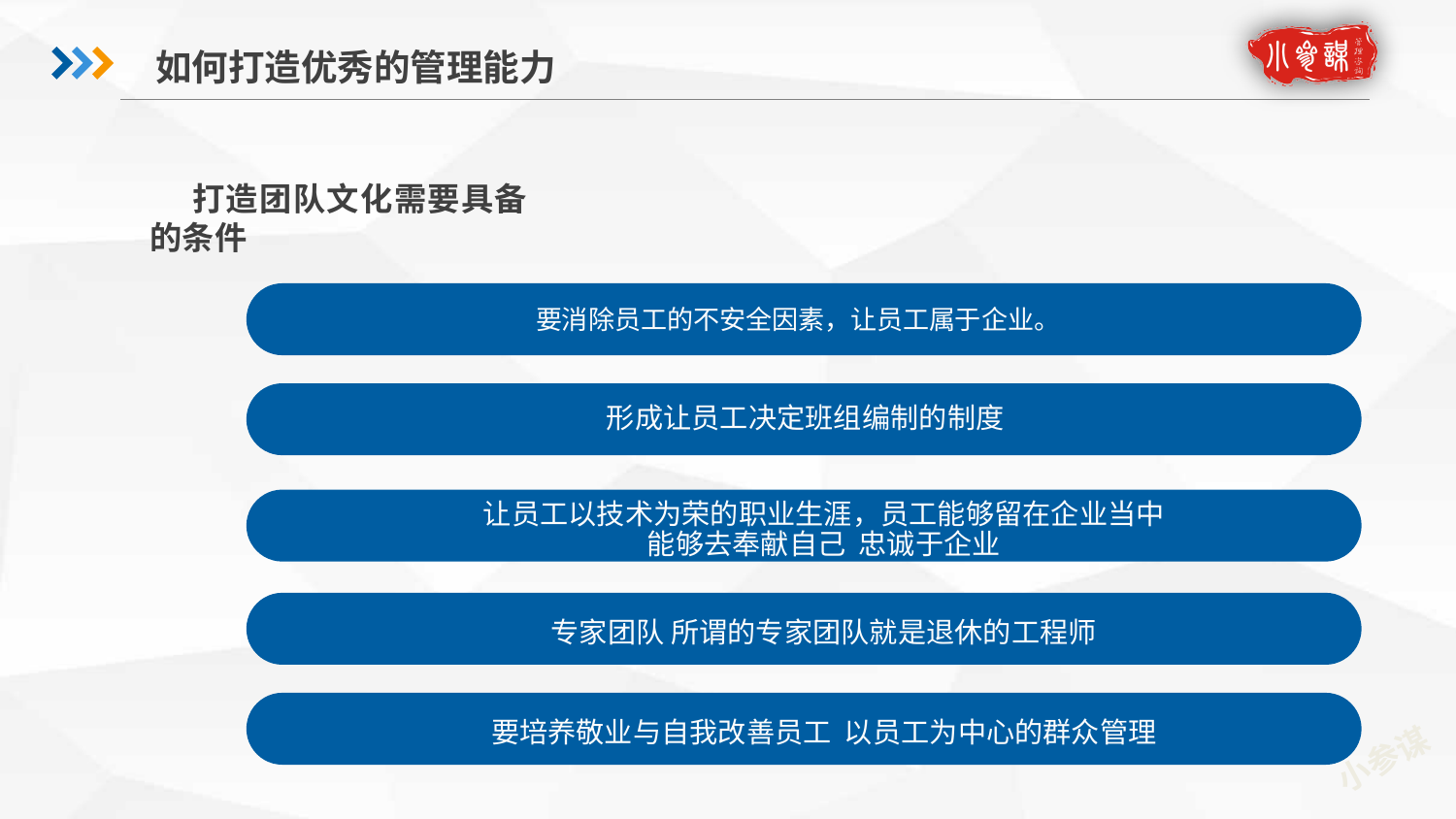

如何打造优秀的管理能力
打造团队文化需要具备的条件

要消除员工的不安全因素，让员工属于企业。

形成让员工决定班组编制的制度

让员工以技术为荣的职业生涯，员工能够留在企业当中能够去奉献自己  忠诚于企业

专家团队 所谓的专家团队就是退休的工程师

要培养敬业与自我改善员工  以员工为中心的群众管理